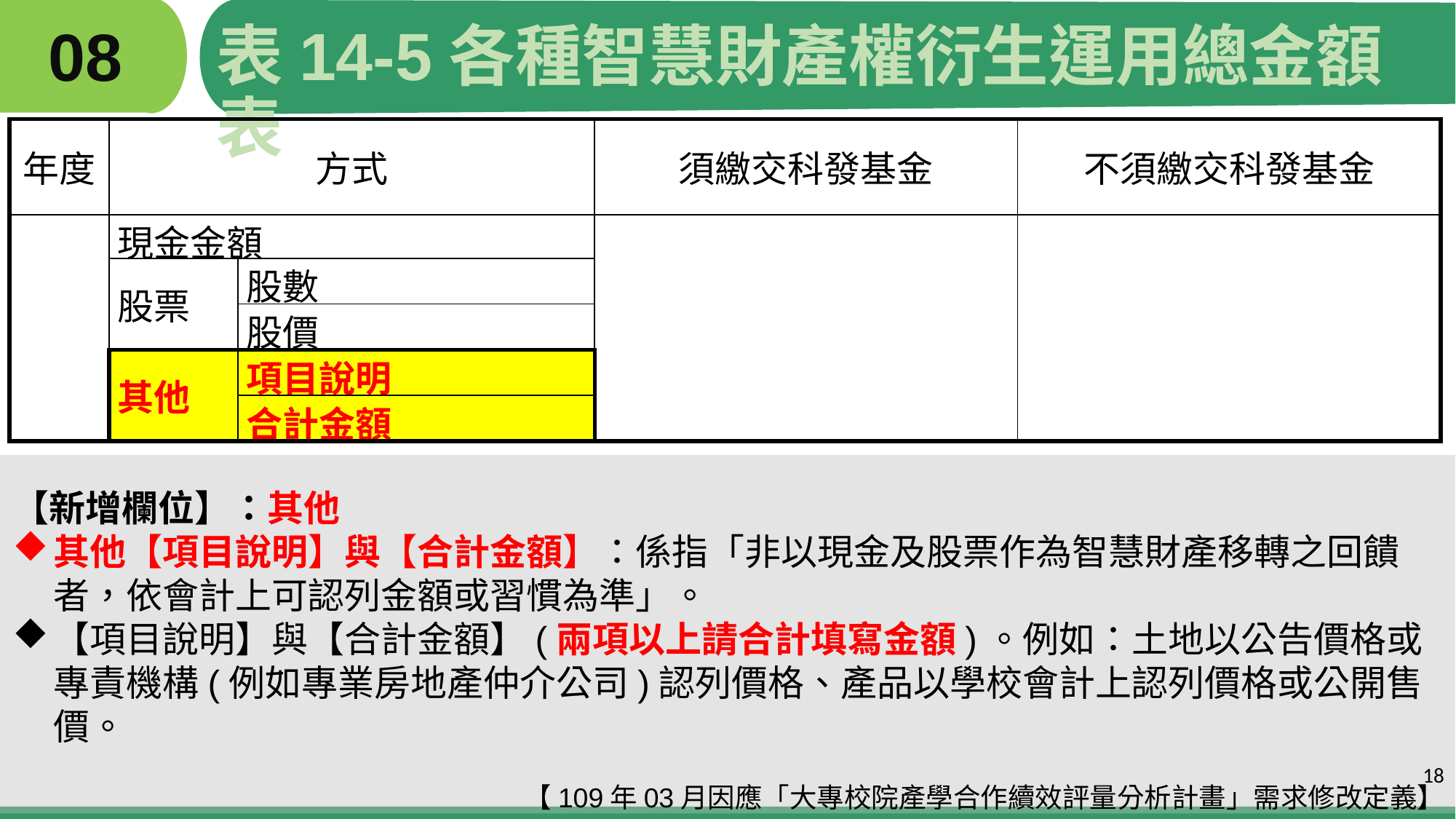

表14-5各種智慧財產權衍生運用總金額表
# 08
| 年度 | 方式 |  | 須繳交科發基金 | 不須繳交科發基金 |
| --- | --- | --- | --- | --- |
|  | 現金金額 |  |  |  |
|  | 股票 | 股數 |  |  |
|  |  | 股價 |  |  |
|  | 其他 | 項目說明 |  |  |
|  |  | 合計金額 |  |  |
【新增欄位】：其他
其他【項目說明】與【合計金額】：係指「非以現金及股票作為智慧財產移轉之回饋者，依會計上可認列金額或習慣為準」。
【項目說明】與【合計金額】(兩項以上請合計填寫金額)。例如：土地以公告價格或專責機構(例如專業房地產仲介公司)認列價格、產品以學校會計上認列價格或公開售價。

【109年03月因應「大專校院產學合作續效評量分析計畫」需求修改定義】

18